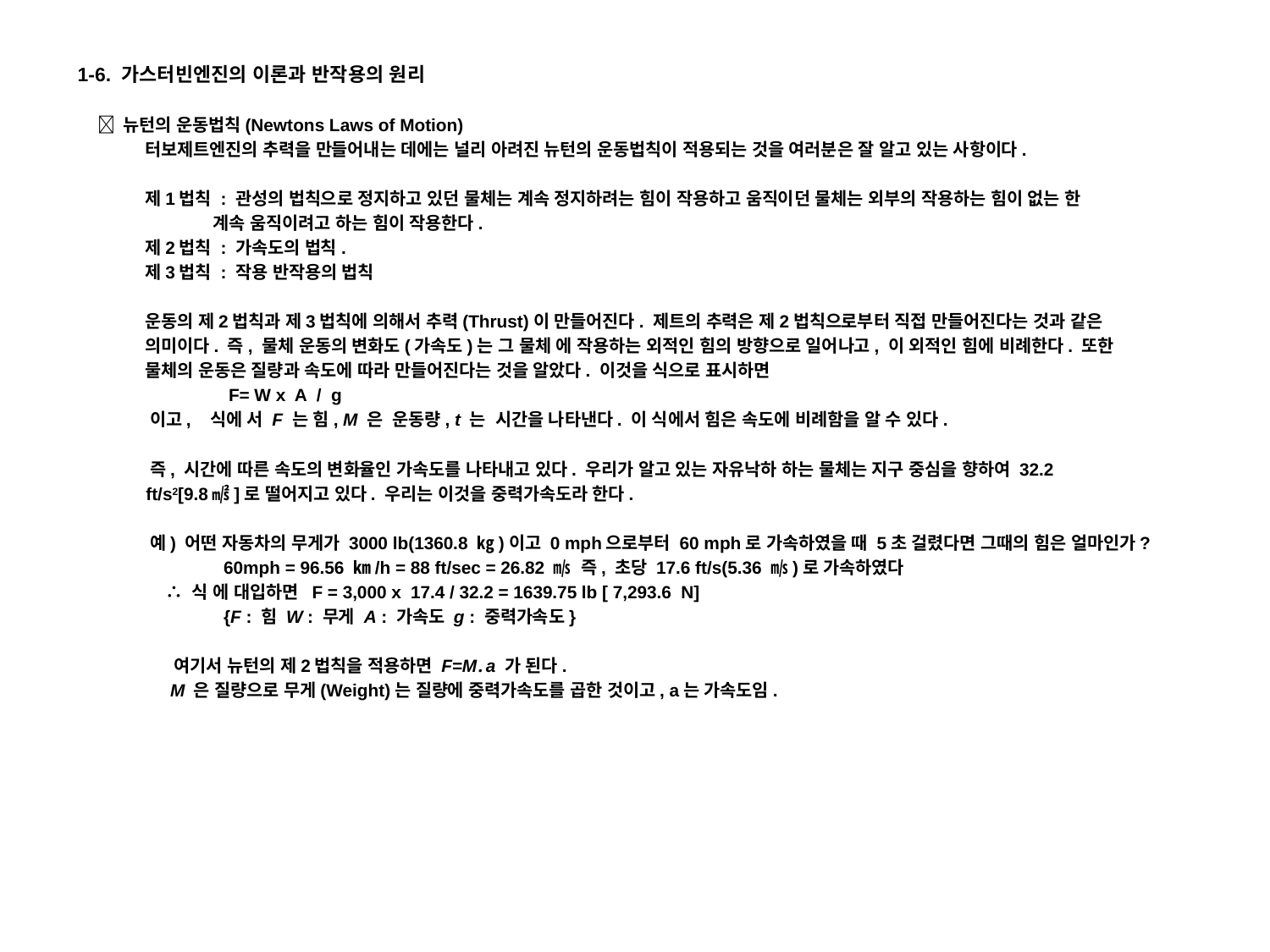

1-6. 가스터빈엔진의 이론과 반작용의 원리

     󰊱 뉴턴의 운동법칙(Newtons Laws of Motion)
             터보제트엔진의 추력을 만들어내는 데에는 널리 아려진 뉴턴의 운동법칙이 적용되는 것을 여러분은 잘 알고 있는 사항이다.

             제1법칙 : 관성의 법칙으로 정지하고 있던 물체는 계속 정지하려는 힘이 작용하고 움직이던 물체는 외부의 작용하는 힘이 없는 한
                           계속 움직이려고 하는 힘이 작용한다.
             제2법칙 : 가속도의 법칙.
             제3법칙 : 작용 반작용의 법칙

             운동의 제2법칙과 제3법칙에 의해서 추력(Thrust)이 만들어진다. 제트의 추력은 제2법칙으로부터 직접 만들어진다는 것과 같은
             의미이다. 즉, 물체 운동의 변화도(가속도)는 그 물체 에 작용하는 외적인 힘의 방향으로 일어나고, 이 외적인 힘에 비례한다. 또한
             물체의 운동은 질량과 속도에 따라 만들어진다는 것을 알았다. 이것을 식으로 표시하면
                               F= W x  A  /  g
              이고,   식에 서 F 는 힘, M 은  운동량, t 는  시간을 나타낸다. 이 식에서 힘은 속도에 비례함을 알 수 있다.

              즉, 시간에 따른 속도의 변화율인 가속도를 나타내고 있다. 우리가 알고 있는 자유낙하 하는 물체는 지구 중심을 향하여 32.2
              ft/s2[9.8㎨]로 떨어지고 있다. 우리는 이것을 중력가속도라 한다.

              예) 어떤 자동차의 무게가 3000 lb(1360.8 ㎏)이고 0 mph으로부터 60 mph로 가속하였을 때 5초 걸렸다면 그때의 힘은 얼마인가?
                              60mph = 96.56 ㎞/h = 88 ft/sec = 26.82 ㎧  즉, 초당 17.6 ft/s(5.36 ㎧)로 가속하였다
                  ∴ 식 에 대입하면  F = 3,000 x  17.4 / 32.2 = 1639.75 lb [ 7,293.6  N]
                              {F : 힘 W : 무게 A : 가속도 g : 중력가속도}

                   여기서 뉴턴의 제2법칙을 적용하면 F=M․a 가 된다.
                   M 은 질량으로 무게(Weight)는 질량에 중력가속도를 곱한 것이고, a는 가속도임.